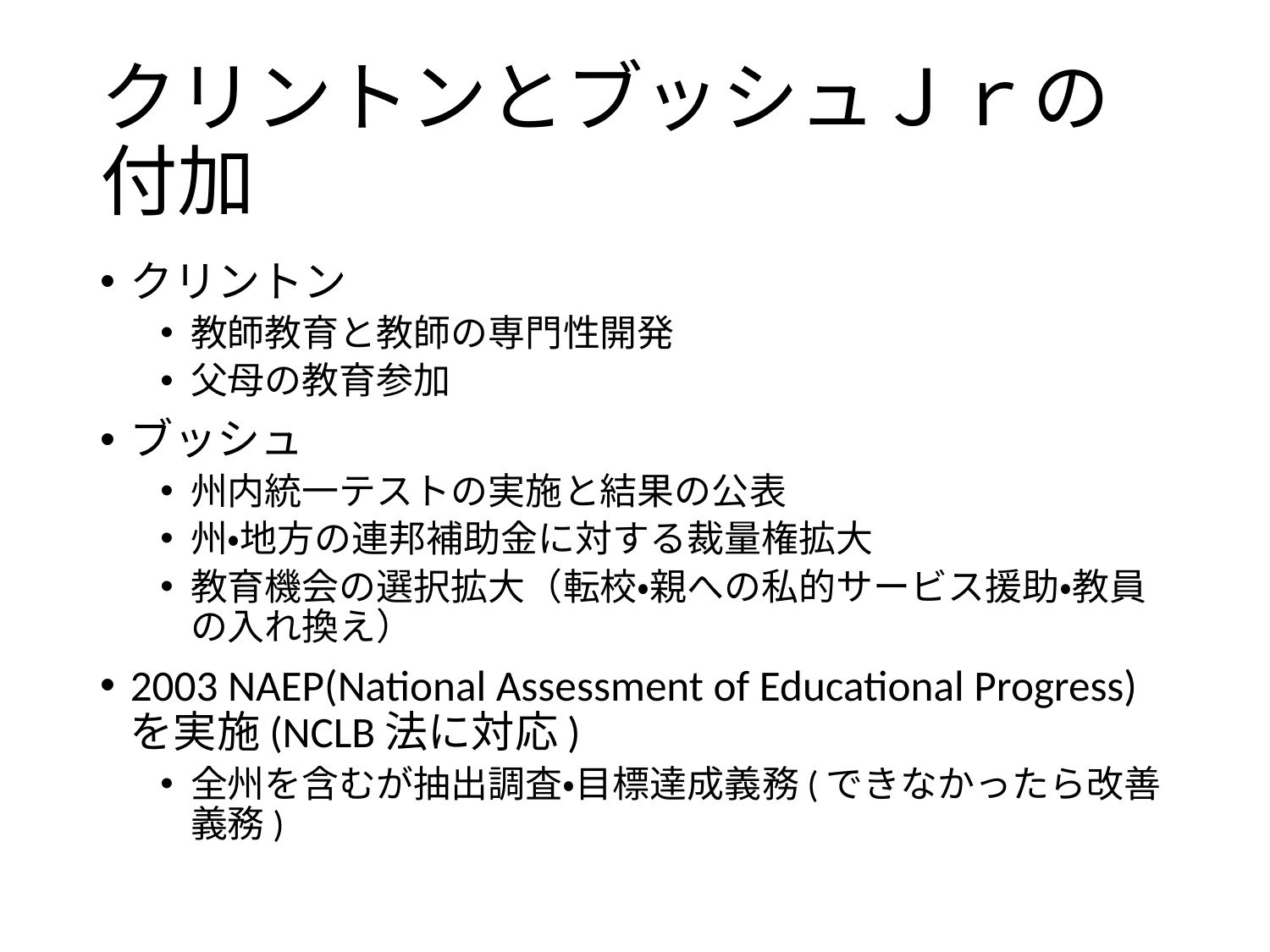

# クリントンとブッシュＪｒの付加
クリントン
教師教育と教師の専門性開発
父母の教育参加
ブッシュ
州内統一テストの実施と結果の公表
州・地方の連邦補助金に対する裁量権拡大
教育機会の選択拡大（転校・親への私的サービス援助・教員の入れ換え）
2003 NAEP(National Assessment of Educational Progress)を実施(NCLB法に対応)
全州を含むが抽出調査・目標達成義務(できなかったら改善義務)